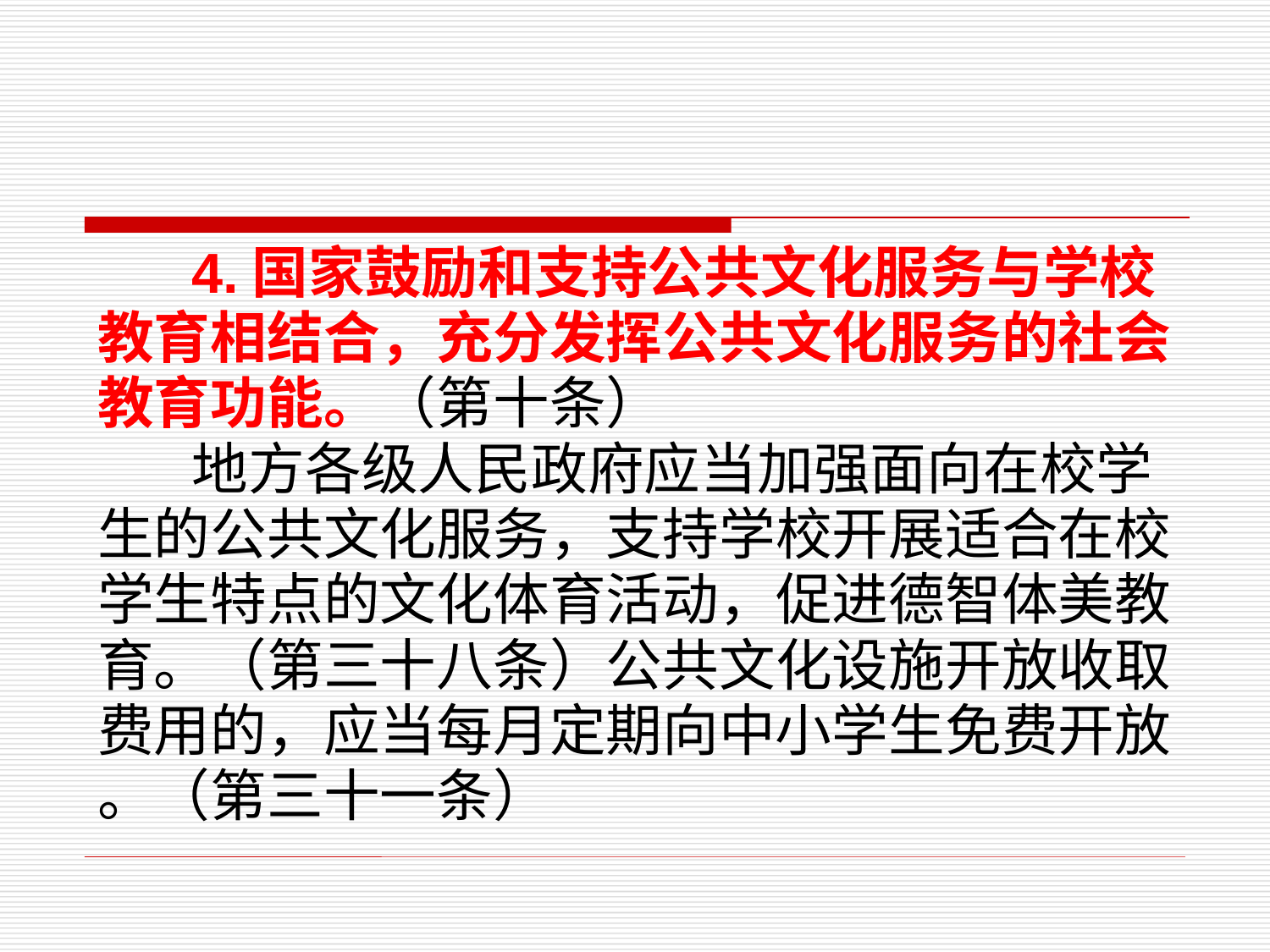

4.国家鼓励和支持公共文化服务与学校
教育相结合，充分发挥公共文化服务的社会
教育功能。（第十条）
　   地方各级人民政府应当加强面向在校学
生的公共文化服务，支持学校开展适合在校
学生特点的文化体育活动，促进德智体美教
育。（第三十八条）公共文化设施开放收取
费用的，应当每月定期向中小学生免费开放
。（第三十一条）